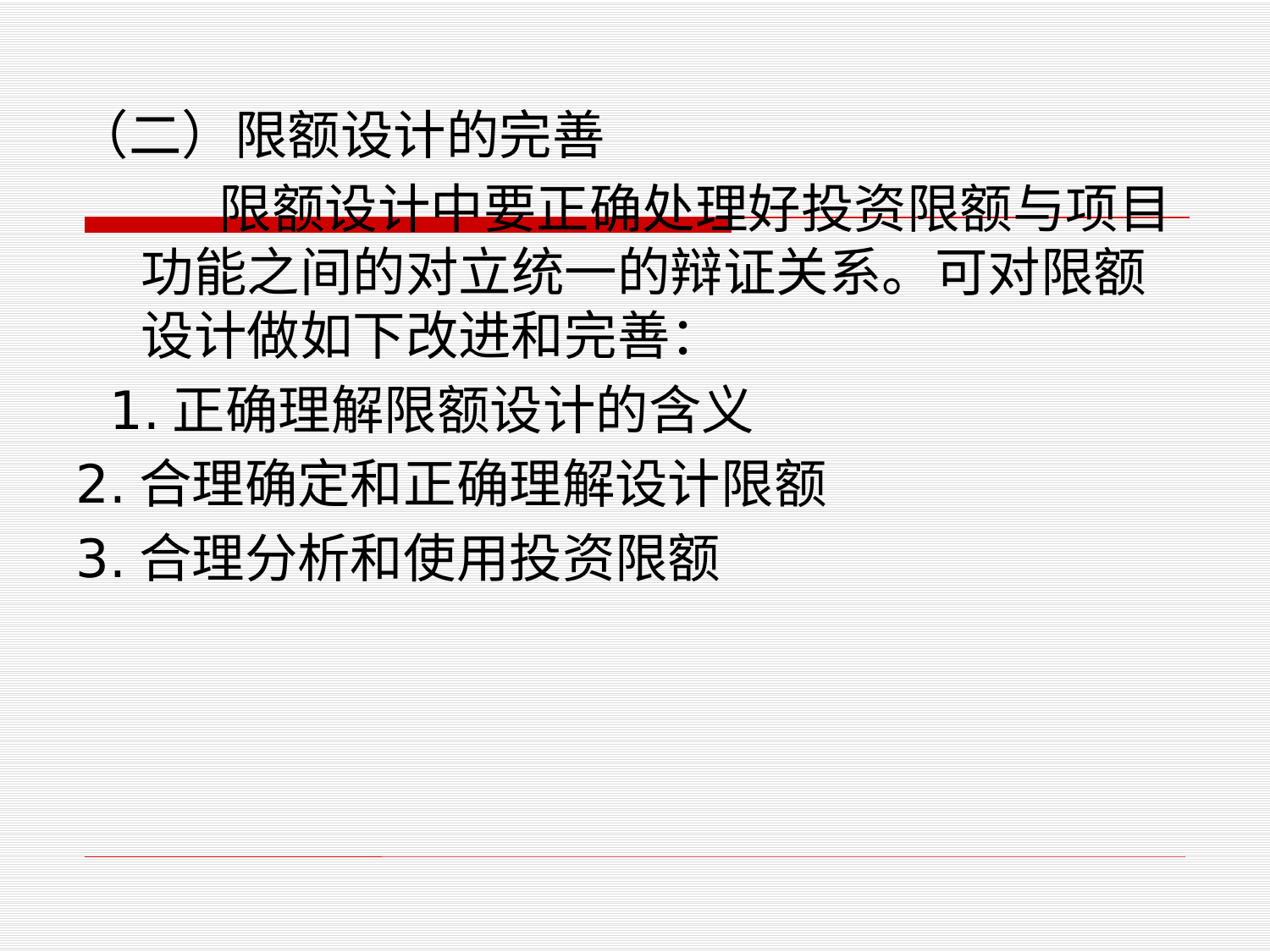

（二）限额设计的完善
           限额设计中要正确处理好投资限额与项目功能之间的对立统一的辩证关系。可对限额设计做如下改进和完善：
  1.正确理解限额设计的含义
2.合理确定和正确理解设计限额
3.合理分析和使用投资限额